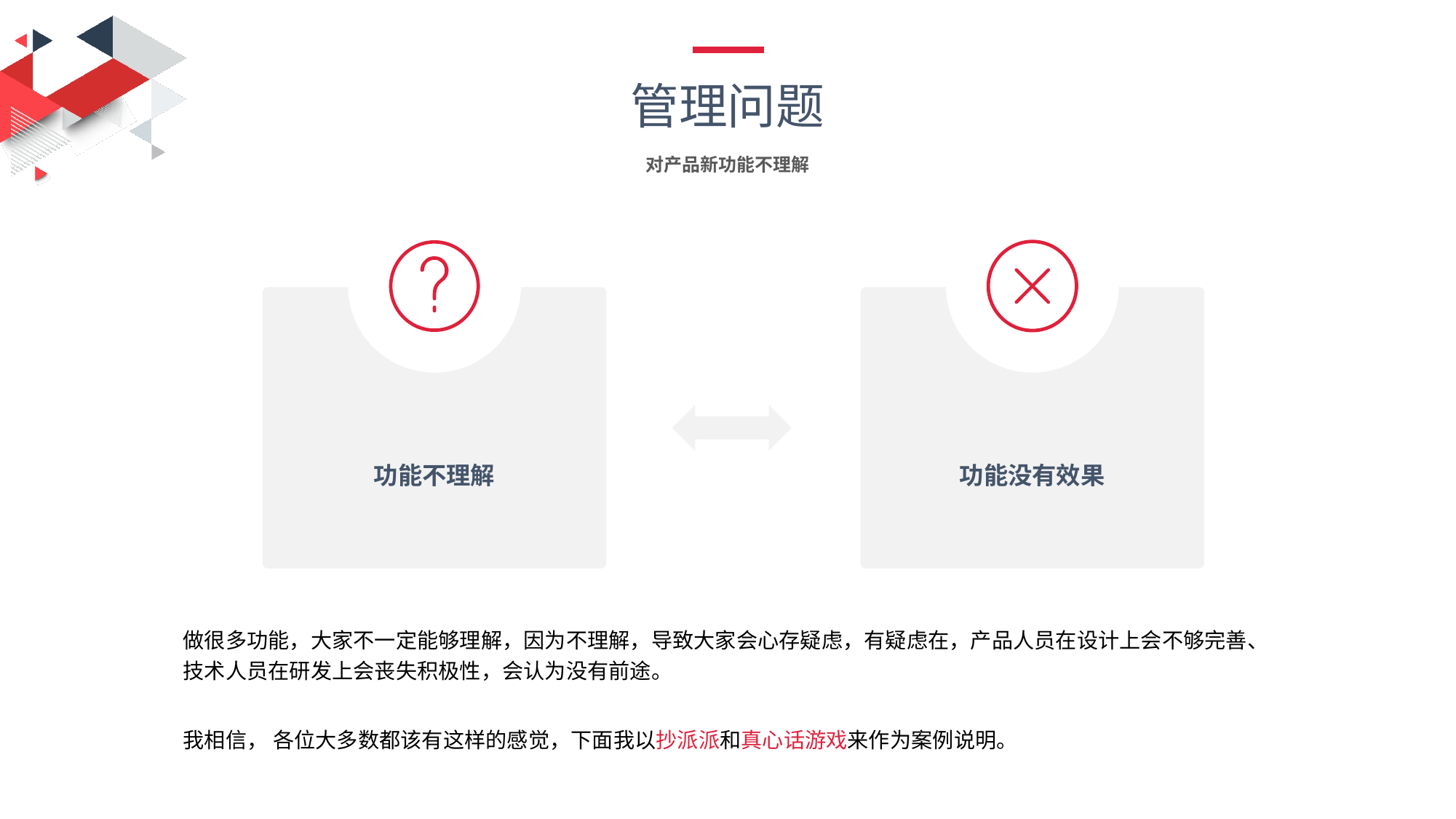

管理问题
对产品新功能不理解

功能不理解
功能没有效果
做很多功能，大家不一定能够理解，因为不理解，导致大家会心存疑虑，有疑虑在，产品人员在设计上会不够完善、技术人员在研发上会丧失积极性，会认为没有前途。

我相信， 各位大多数都该有这样的感觉，下面我以抄派派和真心话游戏来作为案例说明。